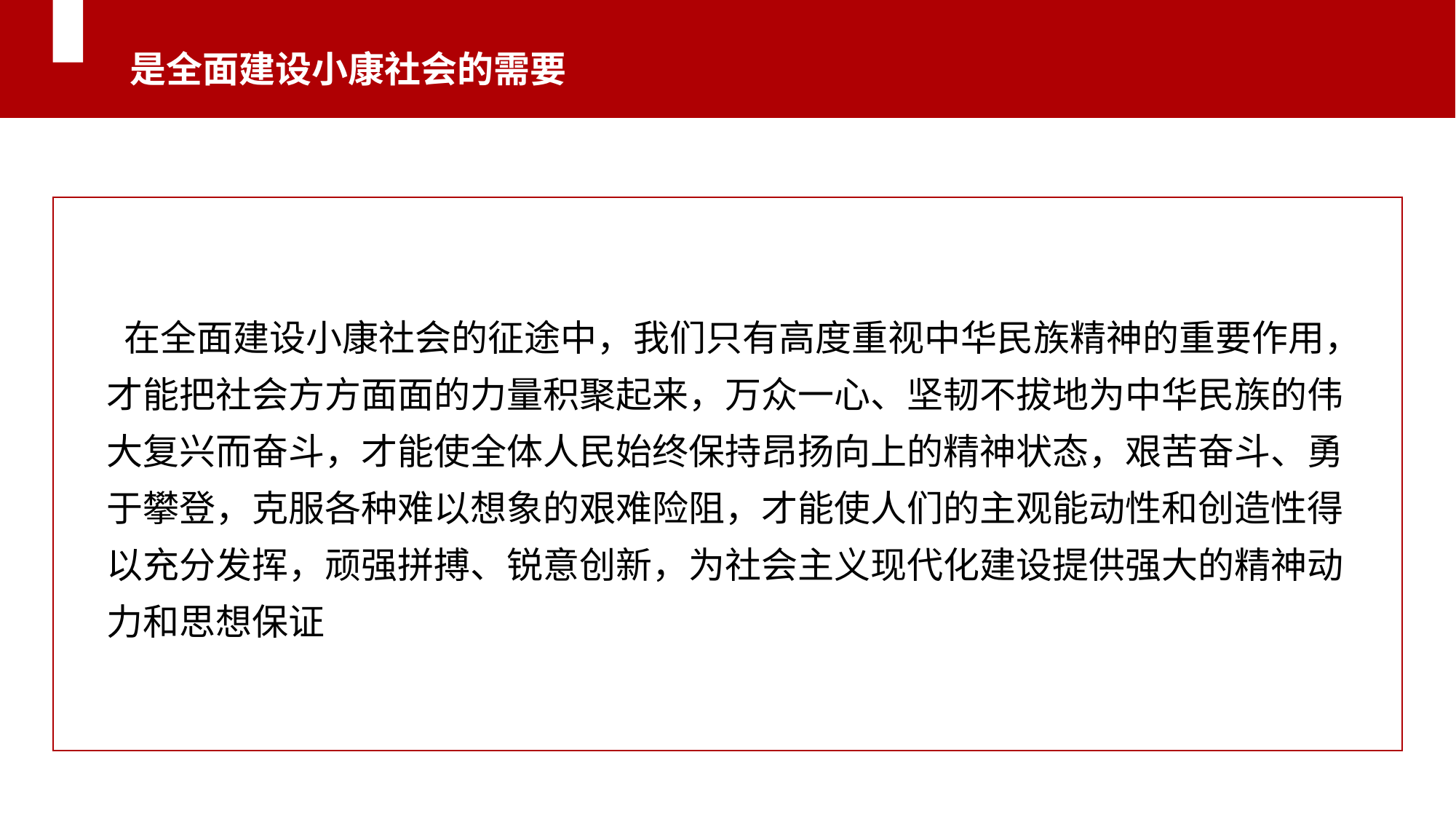

是全面建设小康社会的需要

 在全面建设小康社会的征途中，我们只有高度重视中华民族精神的重要作用，才能把社会方方面面的力量积聚起来，万众一心、坚韧不拔地为中华民族的伟大复兴而奋斗，才能使全体人民始终保持昂扬向上的精神状态，艰苦奋斗、勇于攀登，克服各种难以想象的艰难险阻，才能使人们的主观能动性和创造性得以充分发挥，顽强拼搏、锐意创新，为社会主义现代化建设提供强大的精神动力和思想保证